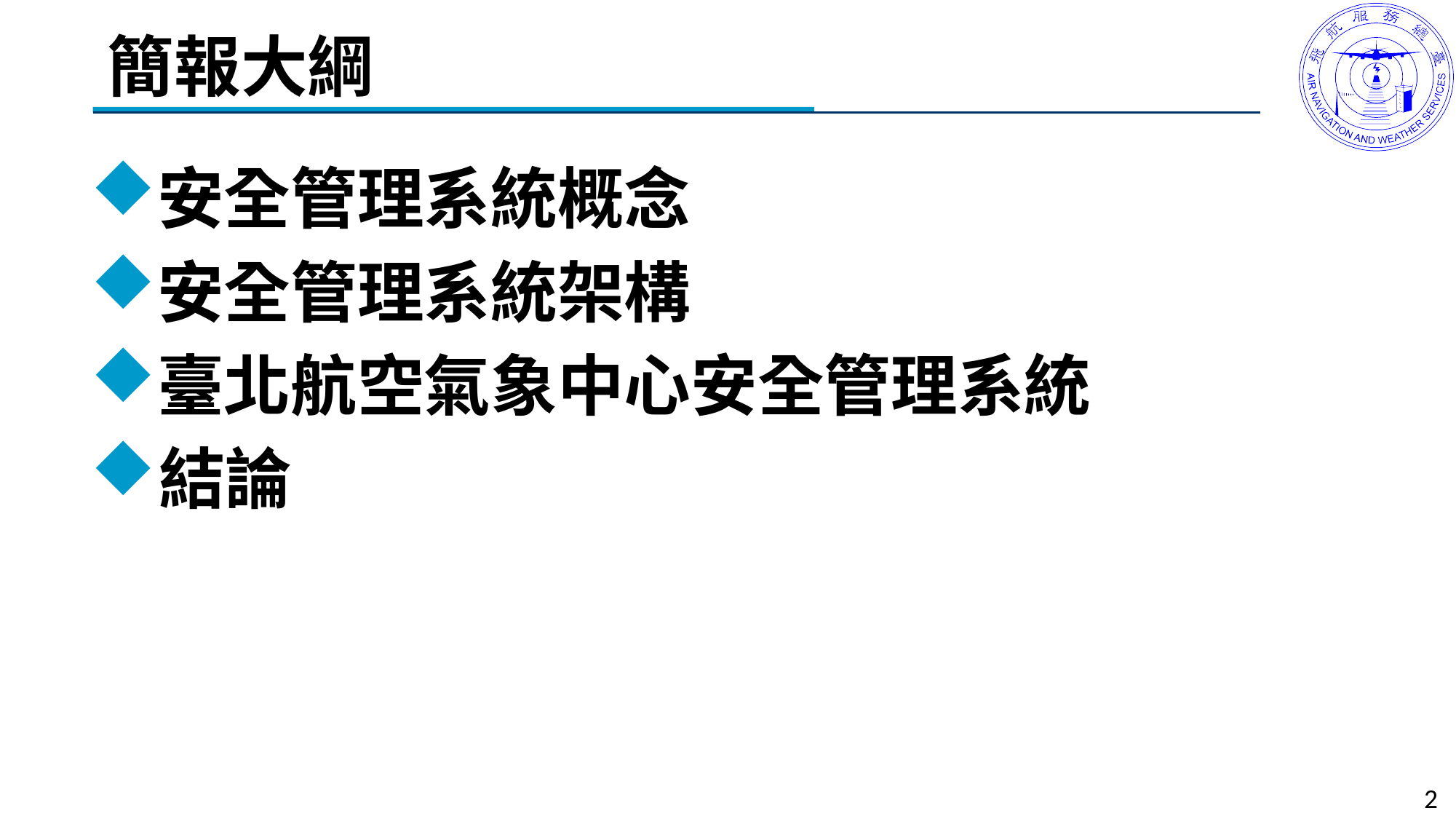

簡報大綱
安全管理系統概念
安全管理系統架構
臺北航空氣象中心安全管理系統
結論
2